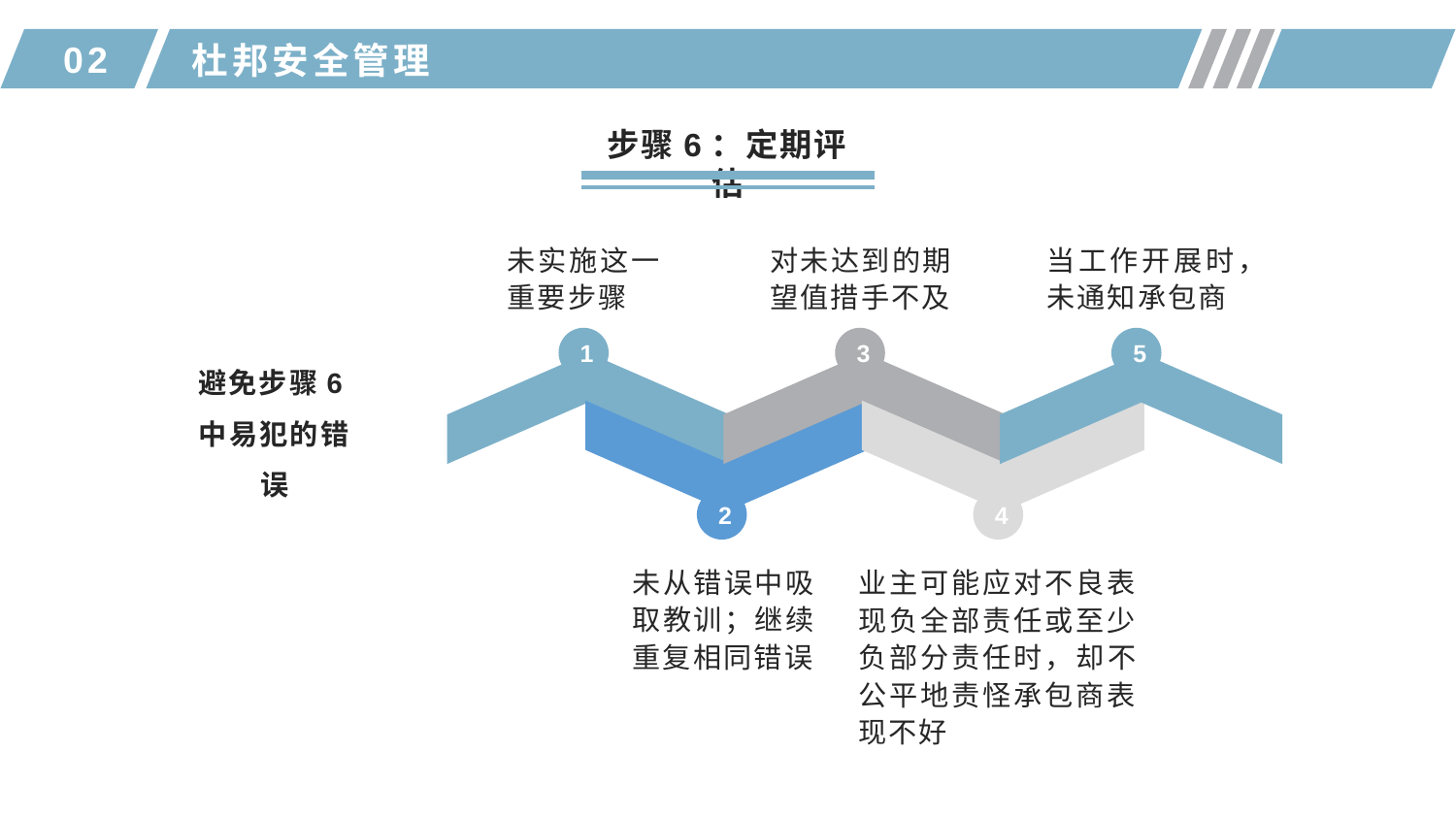

02
杜邦安全管理
步骤6：定期评估
当工作开展时，未通知承包商
未实施这一重要步骤
对未达到的期望值措手不及

1
3
5
避免步骤6中易犯的错误
2
4
未从错误中吸取教训；继续重复相同错误
业主可能应对不良表现负全部责任或至少负部分责任时，却不公平地责怪承包商表现不好